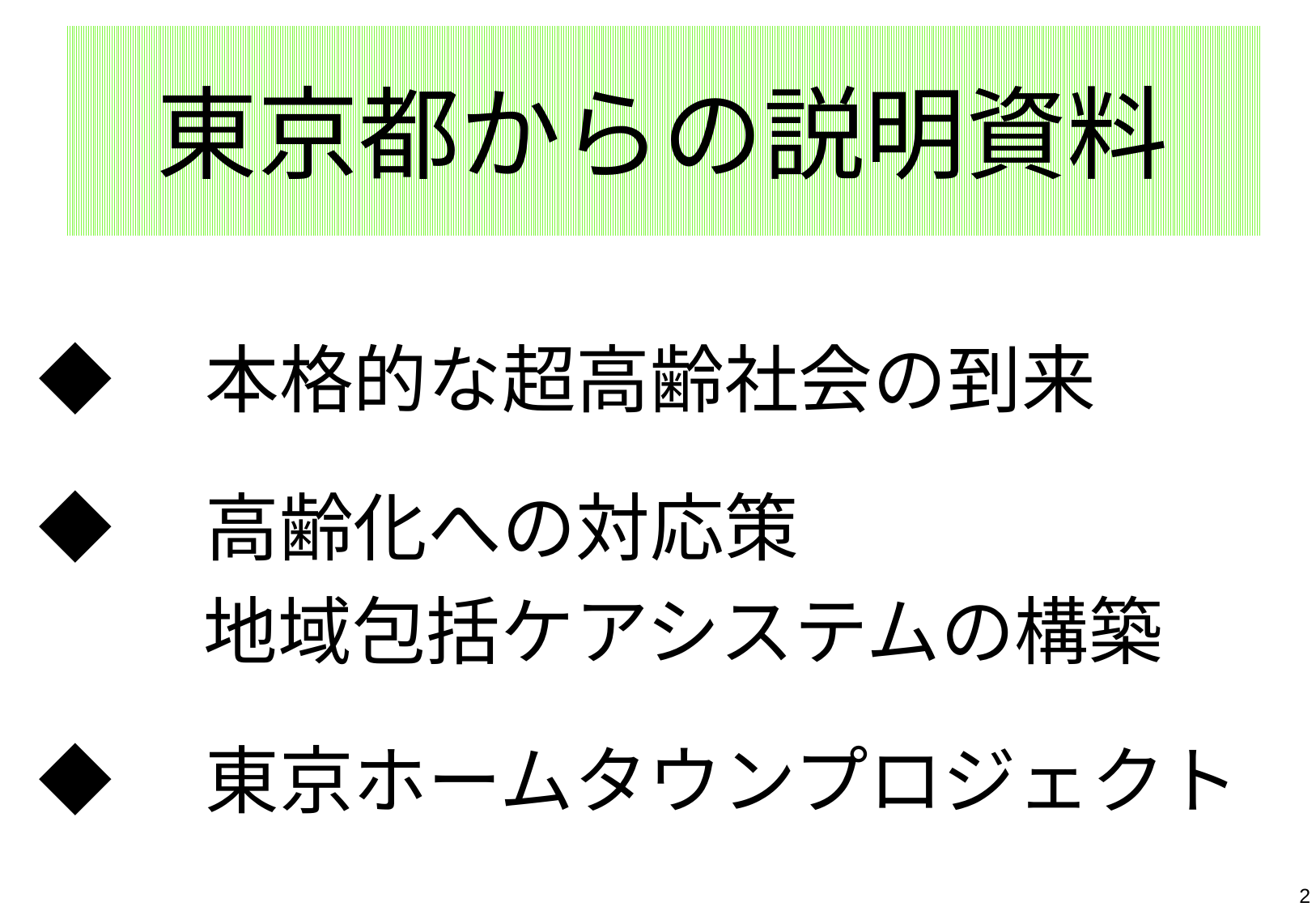

東京都からの説明資料
◆　本格的な超高齢社会の到来
◆　高齢化への対応策
　　 地域包括ケアシステムの構築
◆　東京ホームタウンプロジェクト
2